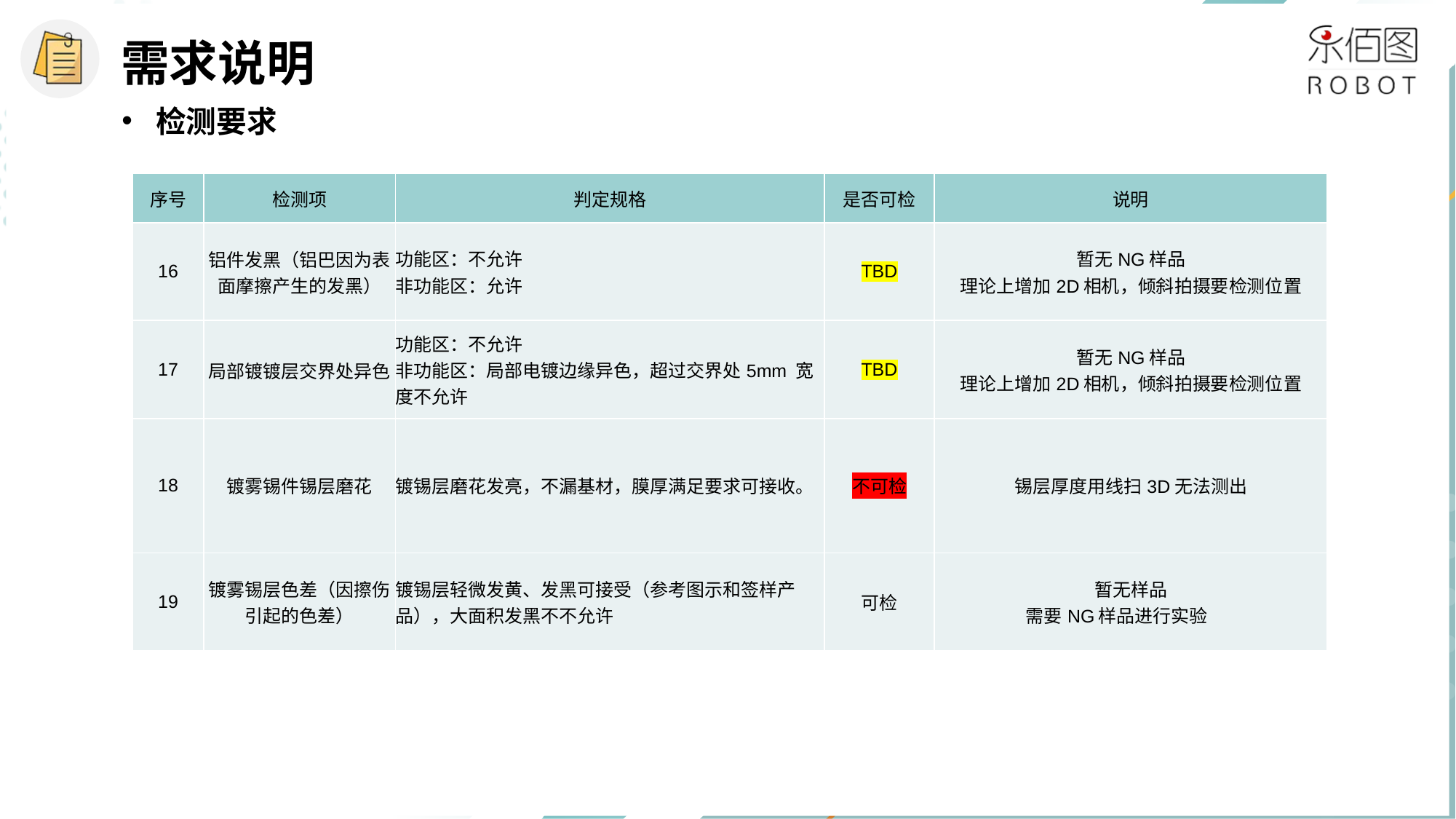

需求说明
检测要求
| 序号 | 检测项 | 判定规格 | 是否可检 | 说明 |
| --- | --- | --- | --- | --- |
| 16 | 铝件发黑（铝巴因为表面摩擦产生的发黑） | 功能区：不允许 非功能区：允许 | TBD | 暂无NG样品 理论上增加2D相机，倾斜拍摄要检测位置 |
| 17 | 局部镀镀层交界处异色 | 功能区：不允许 非功能区：局部电镀边缘异色，超过交界处5mm 宽度不允许 | TBD | 暂无NG样品 理论上增加2D相机，倾斜拍摄要检测位置 |
| 18 | 镀雾锡件锡层磨花 | 镀锡层磨花发亮，不漏基材，膜厚满足要求可接收。 | 不可检 | 锡层厚度用线扫3D无法测出 |
| 19 | 镀雾锡层色差（因擦伤引起的色差） | 镀锡层轻微发黄、发黑可接受（参考图示和签样产品），大面积发黑不不允许 | 可检 | 暂无样品 需要NG样品进行实验 |